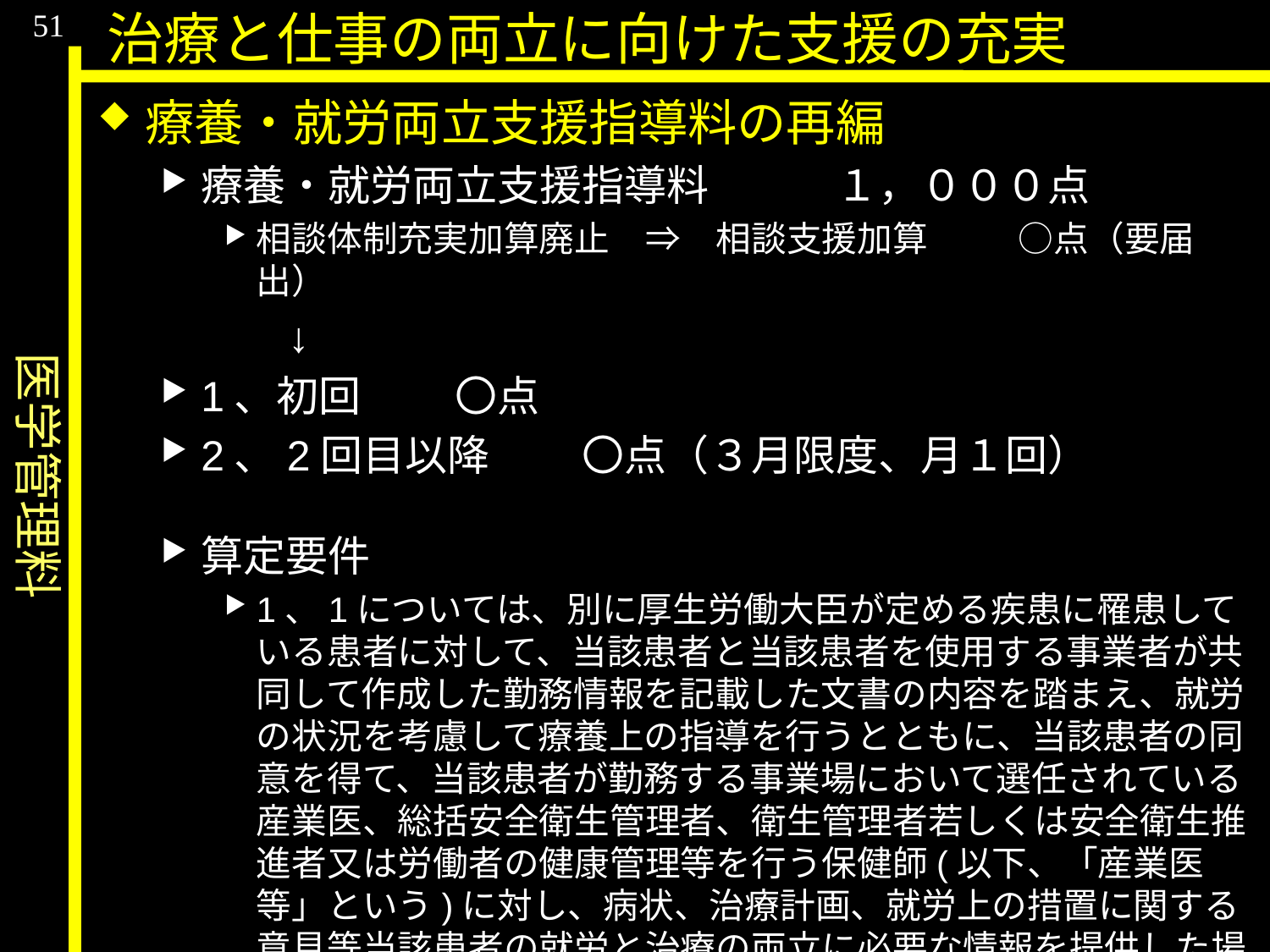

医学管理料
51
治療と仕事の両立に向けた支援の充実

療養・就労両立支援指導料の再編
療養・就労両立支援指導料	１，０００点
相談体制充実加算廃止　⇒　相談支援加算	○点（要届出）
	↓
1、初回	〇点
2、2回目以降	〇点（３月限度、月１回）

算定要件
1、1については、別に厚生労働大臣が定める疾患に罹患している患者に対して、当該患者と当該患者を使用する事業者が共同して作成した勤務情報を記載した文書の内容を踏まえ、就労の状況を考慮して療養上の指導を行うとともに、当該患者の同意を得て、当該患者が勤務する事業場において選任されている産業医、総括安全衛生管理者、衛生管理者若しくは安全衛生推進者又は労働者の健康管理等を行う保健師(以下、「産業医等」という)に対し、病状、治療計画、就労上の措置に関する意見等当該患者の就労と治療の両立に必要な情報を提供した場合に、月1回に限り算定する